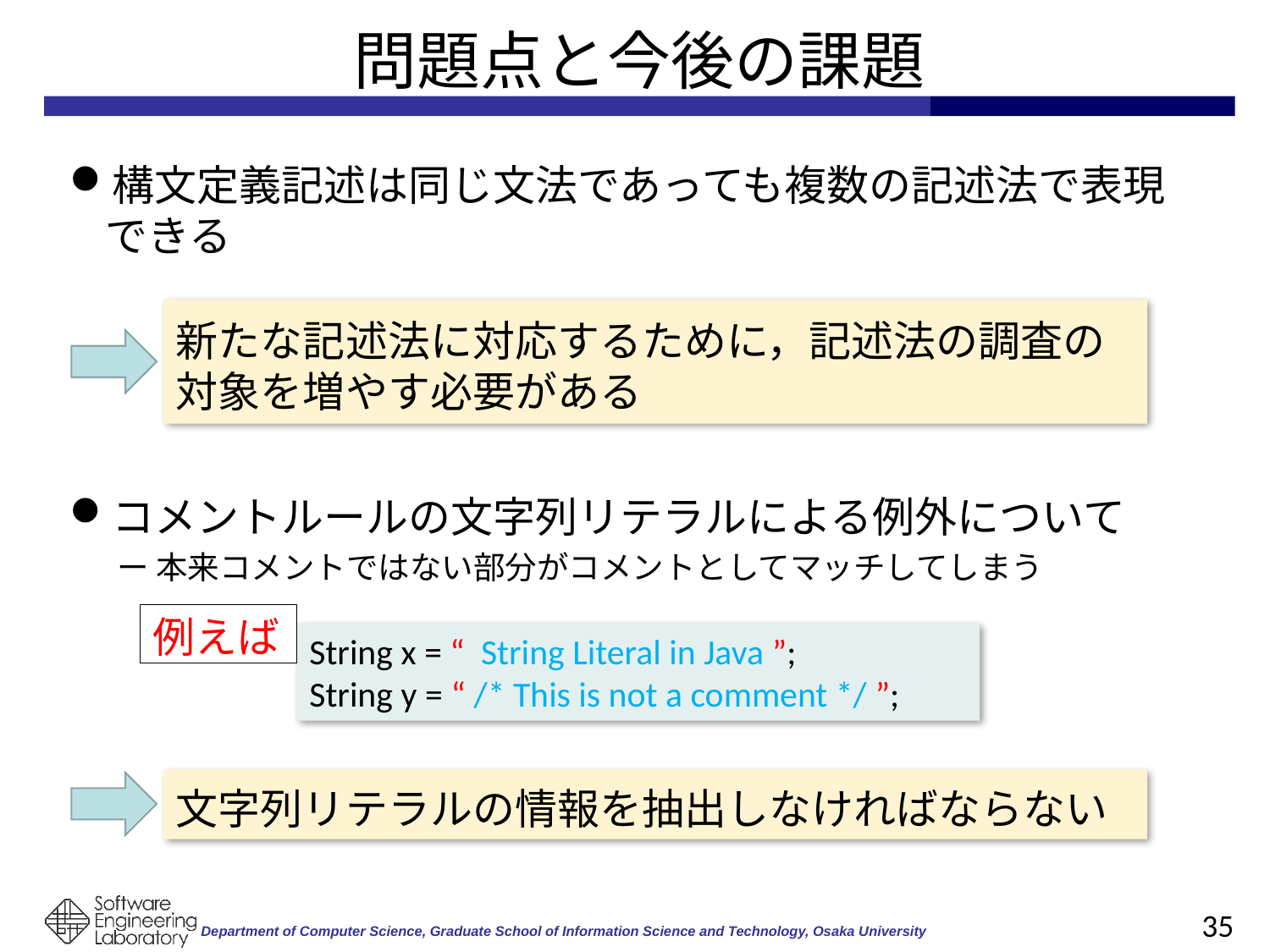

# 問題点と今後の課題
構文定義記述は同じ文法であっても複数の記述法で表現できる

コメントルールの文字列リテラルによる例外について
ー 本来コメントではない部分がコメントとしてマッチしてしまう
新たな記述法に対応するために，記述法の調査の対象を増やす必要がある

例えば
String x = “  String Literal in Java ”;
String y = “ /* This is not a comment */ ”;
文字列リテラルの情報を抽出しなければならない

35